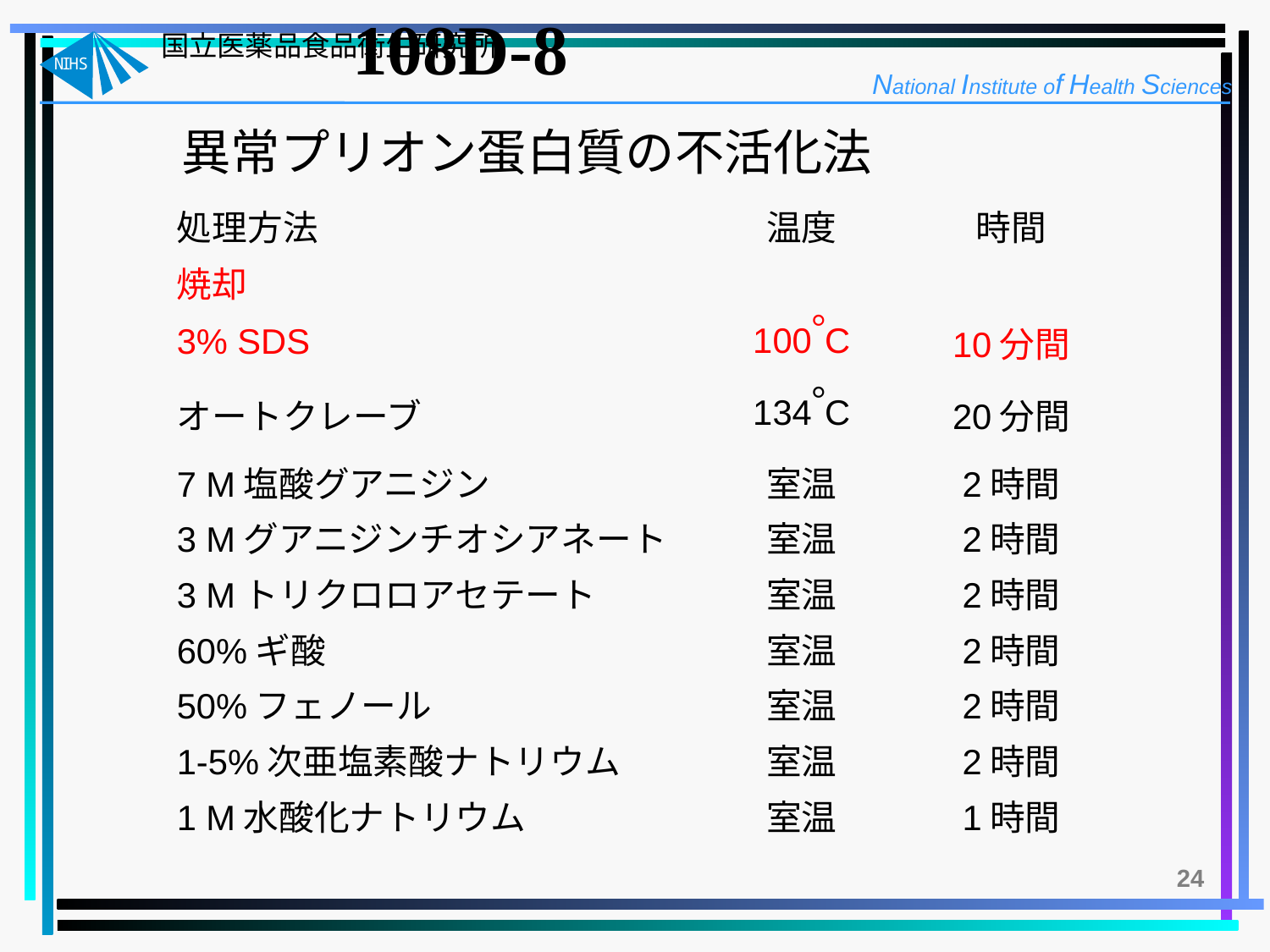

108D-8
異常プリオン蛋白質の不活化法
| 処理方法 | 温度 | 時間 |
| --- | --- | --- |
| 焼却 |  |  |
| 3% SDS | 100°C | 10分間 |
| オートクレーブ | 134°C | 20分間 |
| 7 M塩酸グアニジン | 室温 | 2時間 |
| 3 Mグアニジンチオシアネート | 室温 | 2時間 |
| 3 Mトリクロロアセテート | 室温 | 2時間 |
| 60%ギ酸 | 室温 | 2時間 |
| 50%フェノール | 室温 | 2時間 |
| 1-5%次亜塩素酸ナトリウム | 室温 | 2時間 |
| 1 M水酸化ナトリウム | 室温 | 1時間 |
24